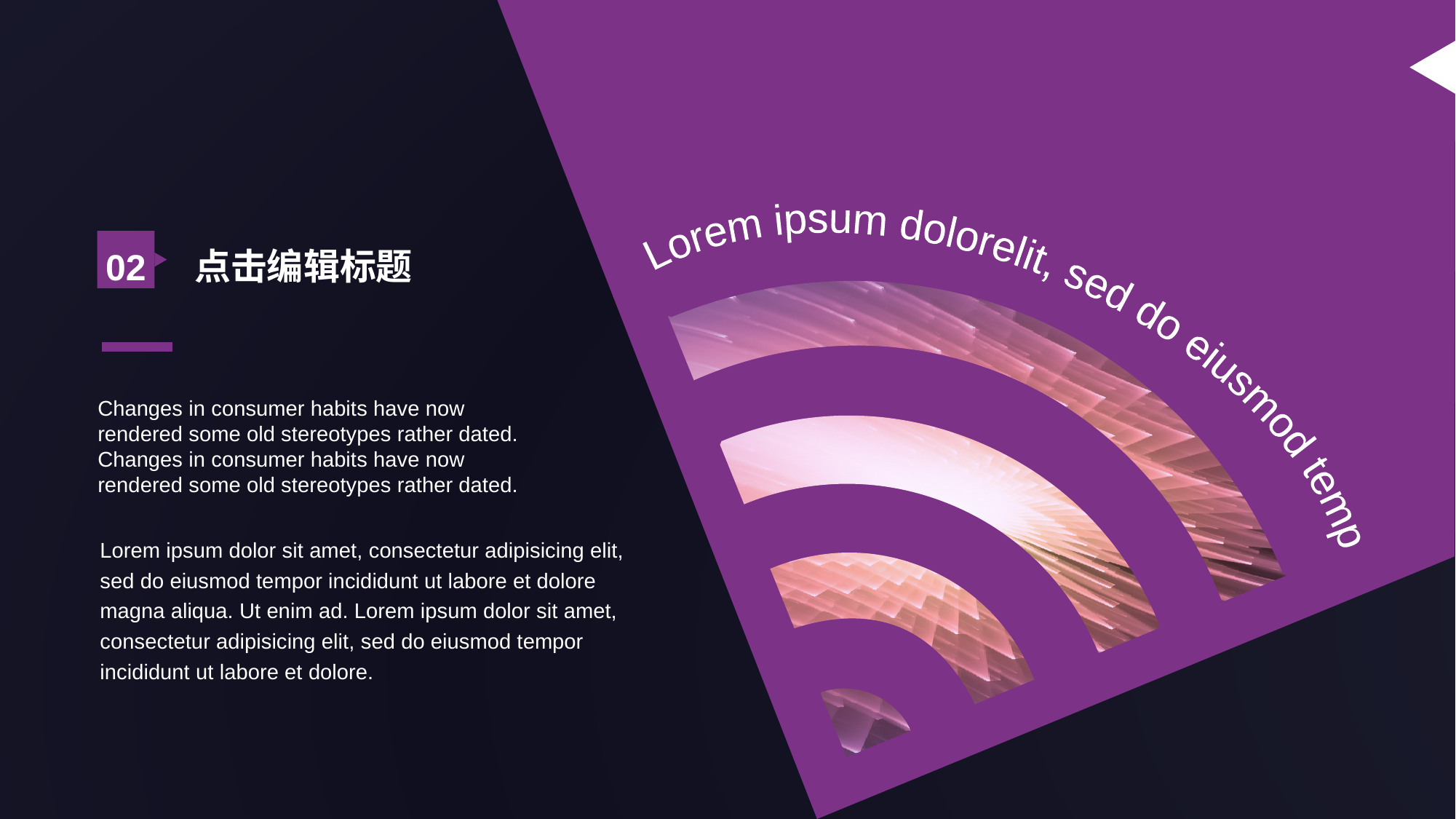

点击编辑标题
02

Lorem ipsum dolorelit, sed do eiusmod temp

Changes in consumer habits have now rendered some old stereotypes rather dated. Changes in consumer habits have now rendered some old stereotypes rather dated.
Lorem ipsum dolor sit amet, consectetur adipisicing elit, sed do eiusmod tempor incididunt ut labore et dolore magna aliqua. Ut enim ad. Lorem ipsum dolor sit amet, consectetur adipisicing elit, sed do eiusmod tempor incididunt ut labore et dolore.